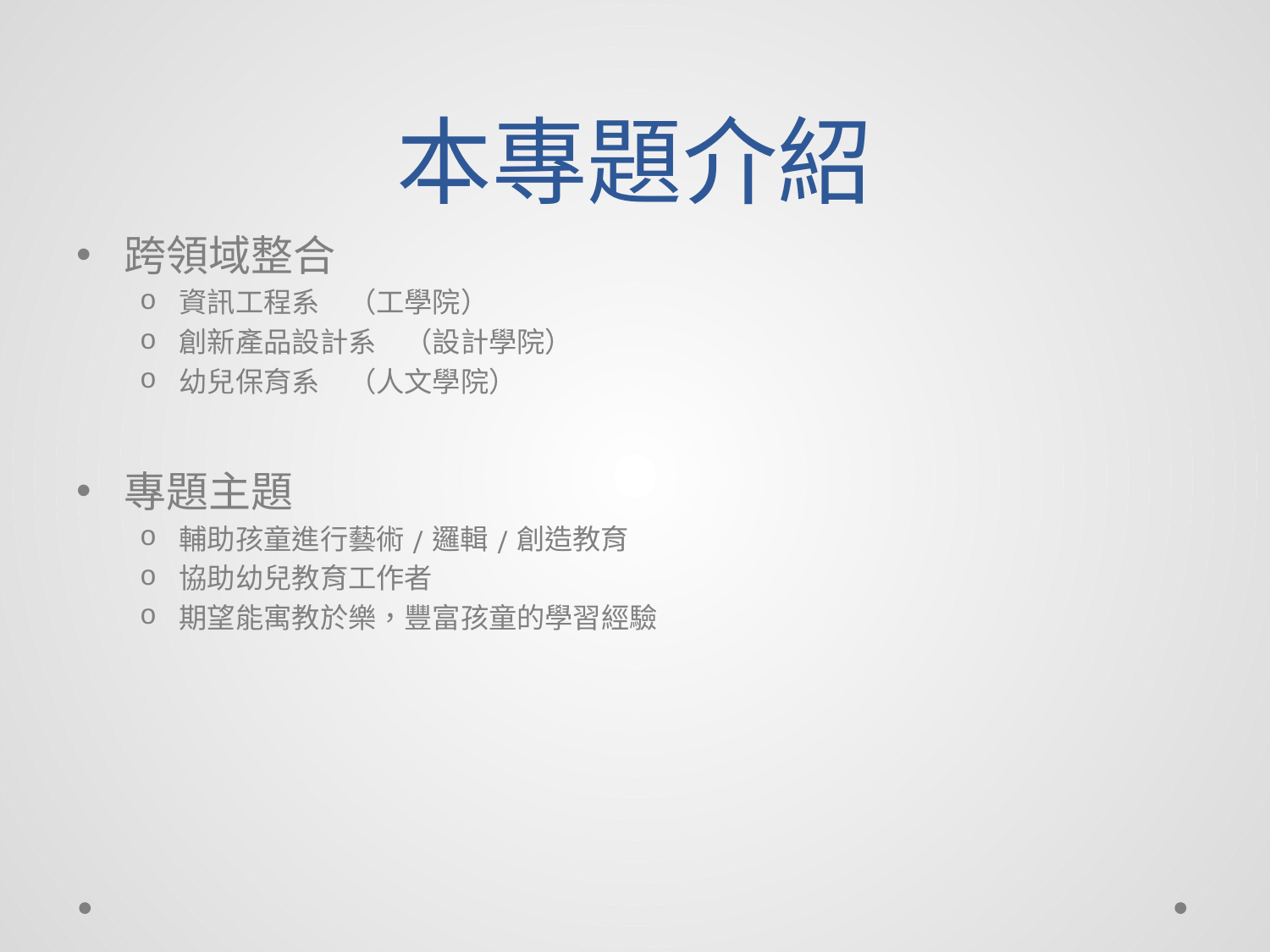

# 本專題介紹
跨領域整合
資訊工程系　（工學院）
創新產品設計系　（設計學院）
幼兒保育系　（人文學院）

專題主題
輔助孩童進行藝術/邏輯/創造教育
協助幼兒教育工作者
期望能寓教於樂，豐富孩童的學習經驗